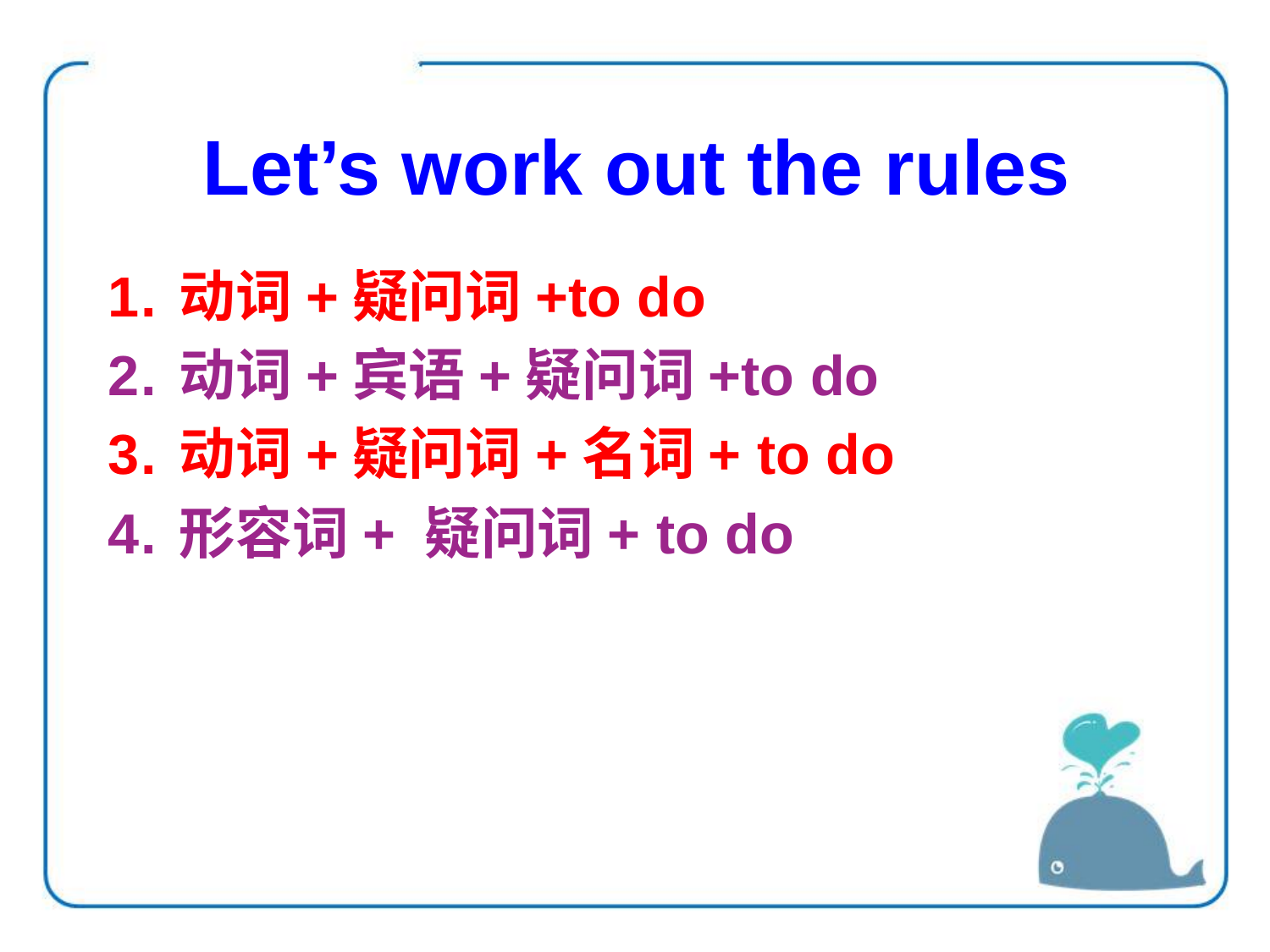

Let’s work out the rules
动词+疑问词+to do
动词+宾语+疑问词+to do
动词+疑问词+名词+ to do
形容词+ 疑问词+ to do